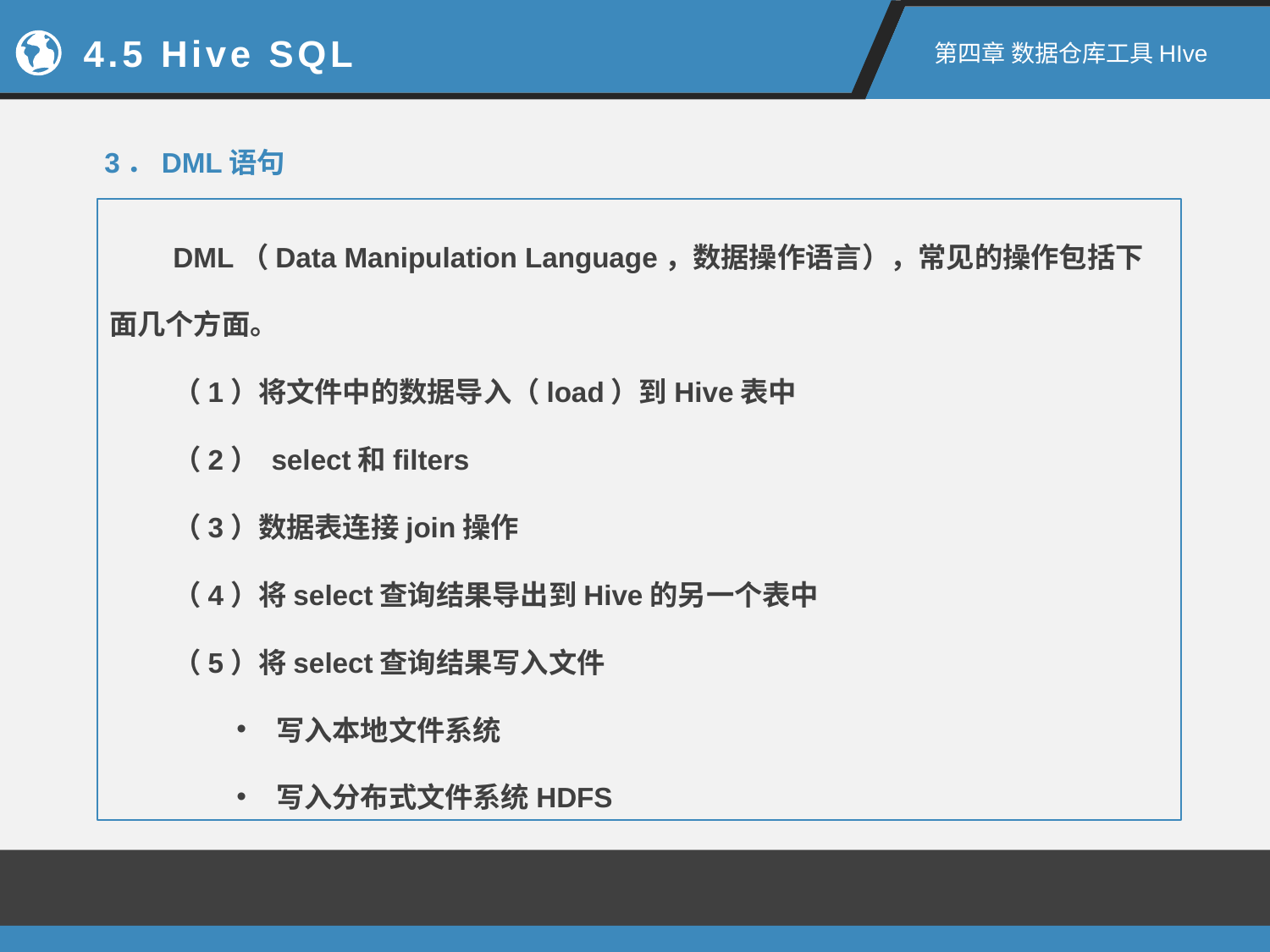

4.5 Hive SQL

第四章 数据仓库工具HIve
3．DML语句
DML（Data Manipulation Language，数据操作语言），常见的操作包括下面几个方面。
（1）将文件中的数据导入（load）到Hive表中
（2） select和filters
（3）数据表连接join操作
（4）将select查询结果导出到Hive的另一个表中
（5）将select查询结果写入文件
写入本地文件系统
写入分布式文件系统HDFS